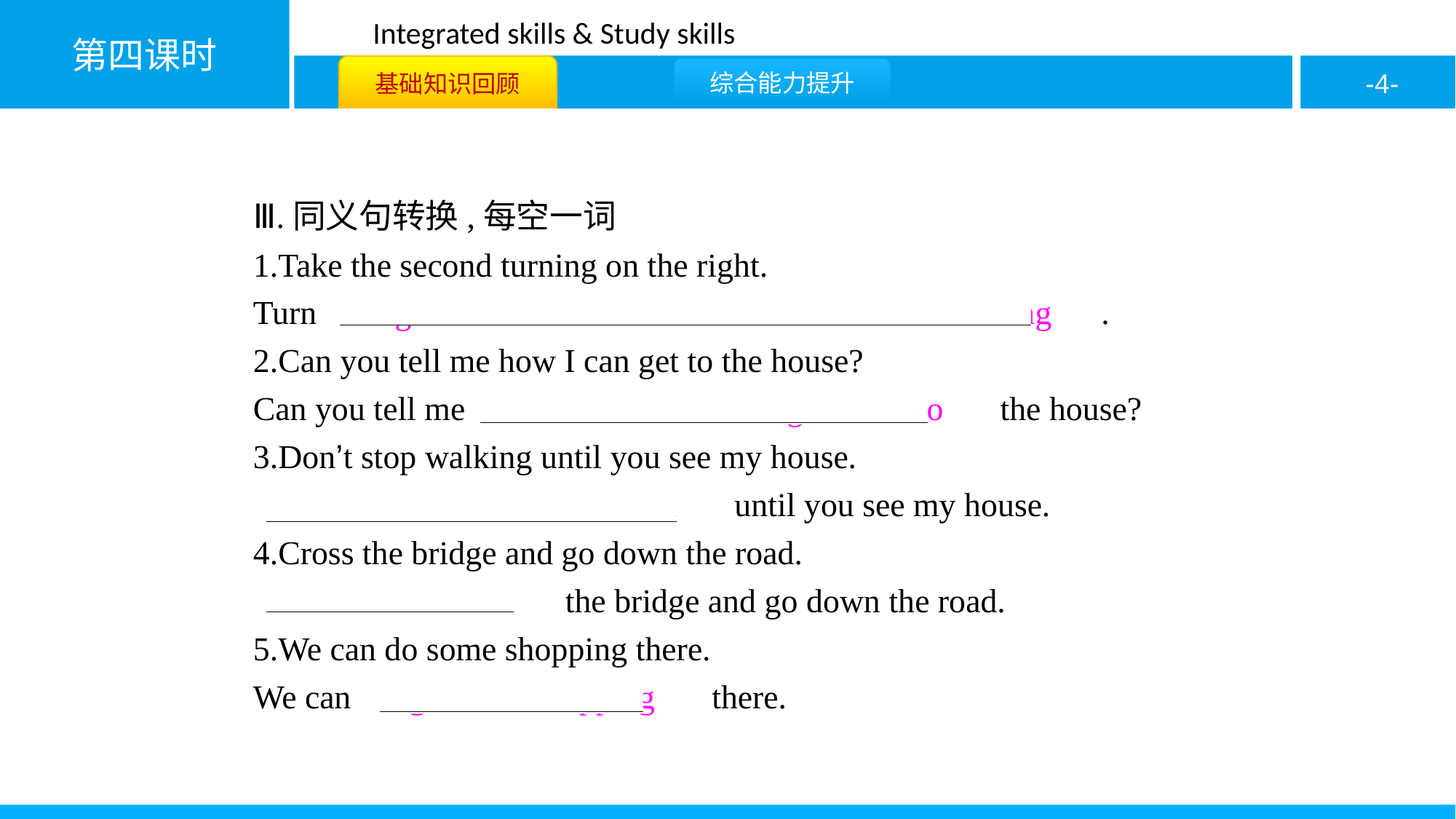

Ⅲ.同义句转换,每空一词
1.Take the second turning on the right.
Turn 　right　 　at　 　the　 　second　 　turning　.
2.Can you tell me how I can get to the house?
Can you tell me 　how　 　to　 　get　 　to　 the house?
3.Don’t stop walking until you see my house.
　Walk　 　straight　 　on　 until you see my house.
4.Cross the bridge and go down the road.
　Go　 　across　 the bridge and go down the road.
5.We can do some shopping there.
We can 　go　 　shopping　 there.